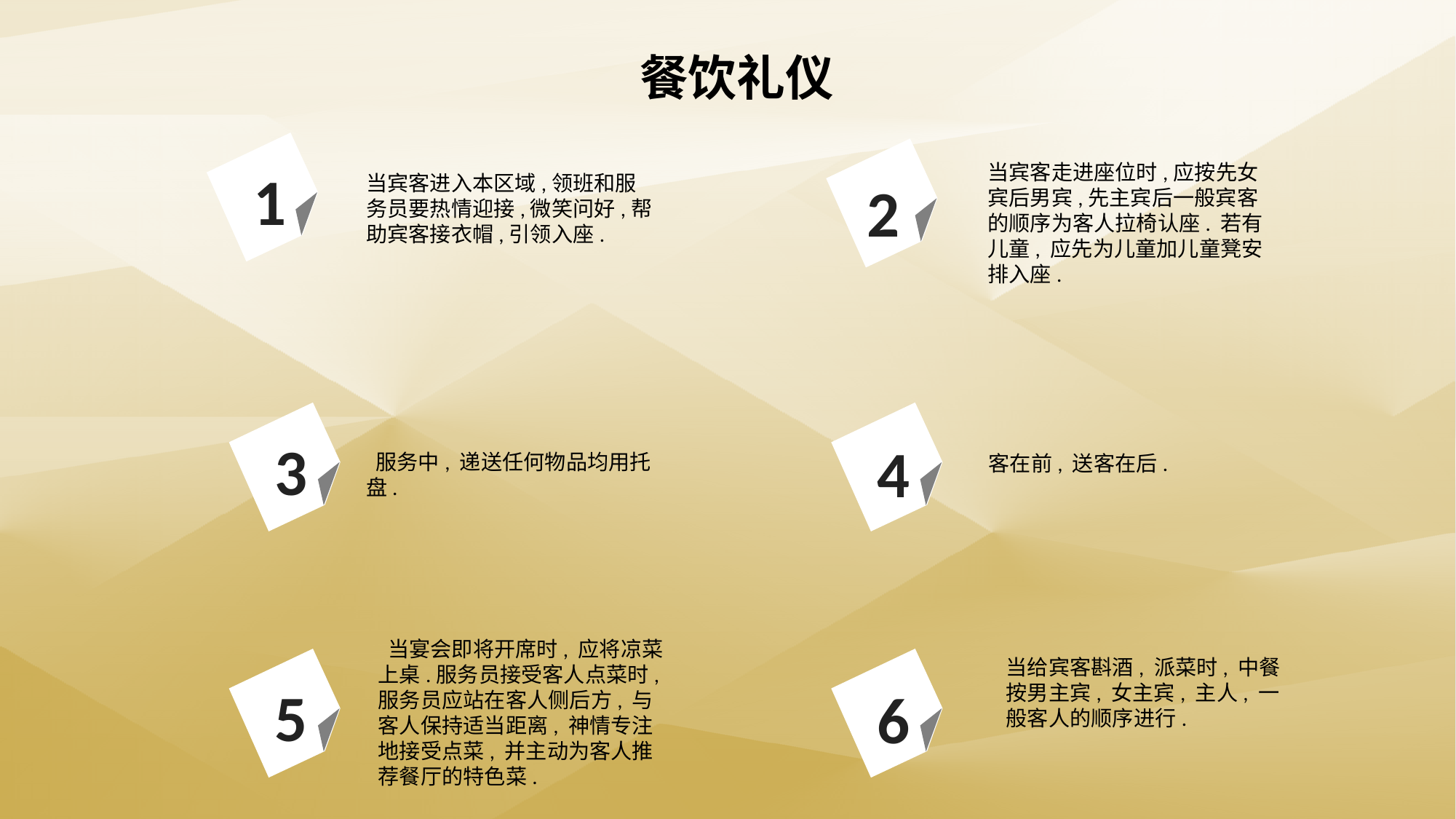

餐饮礼仪

1

2

当宾客走进座位时,应按先女宾后男宾,先主宾后一般宾客的顺序为客人拉椅认座. 若有儿童, 应先为儿童加儿童凳安排入座.
当宾客进入本区域,领班和服务员要热情迎接,微笑问好,帮助宾客接衣帽,引领入座.

3

4

 服务中, 递送任何物品均用托盘.
客在前, 送客在后.
 当宴会即将开席时, 应将凉菜上桌.服务员接受客人点菜时, 服务员应站在客人侧后方, 与客人保持适当距离, 神情专注地接受点菜, 并主动为客人推荐餐厅的特色菜.

5

6

当给宾客斟酒, 派菜时, 中餐按男主宾, 女主宾, 主人, 一般客人的顺序进行.